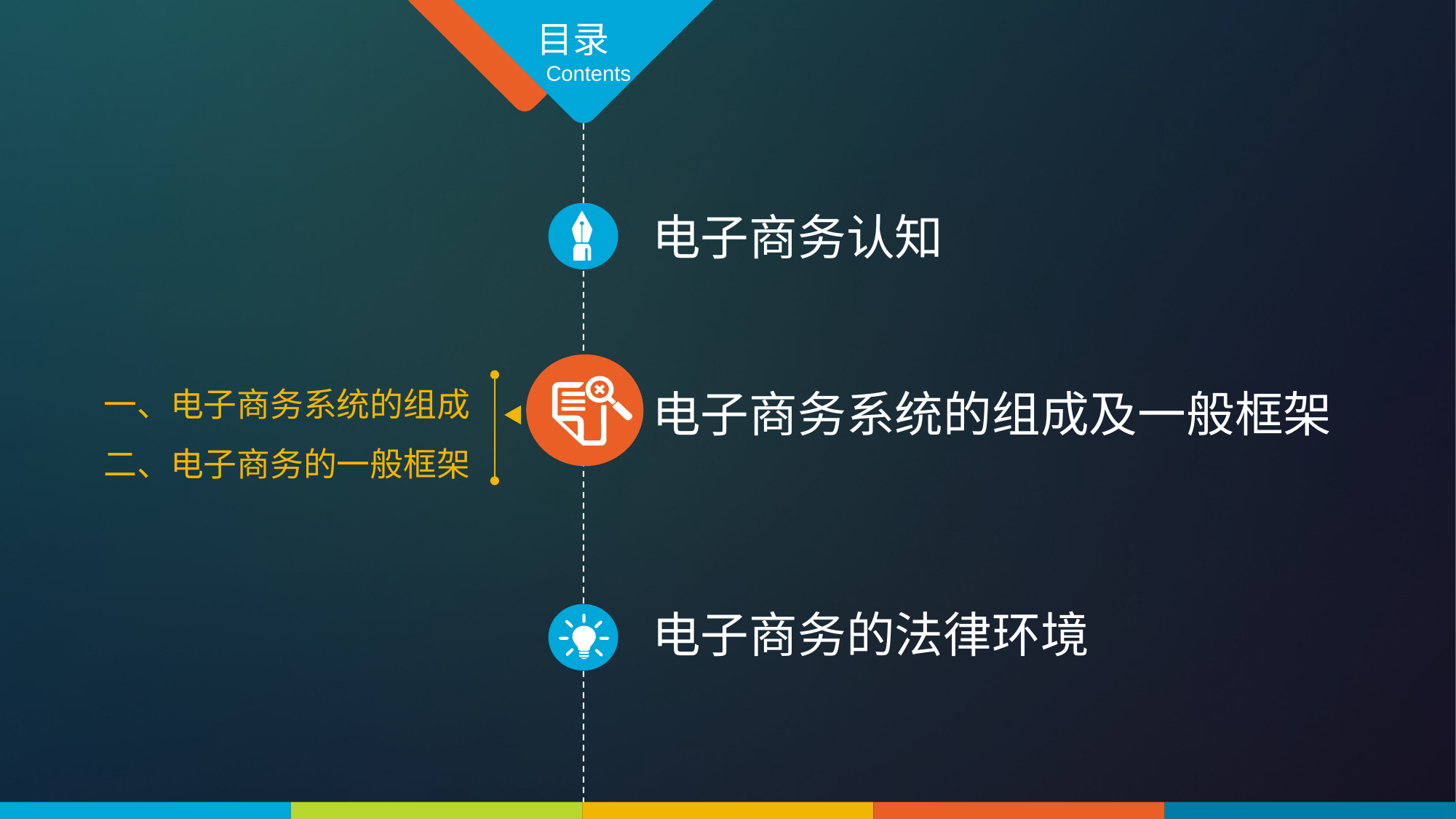

目录
Contents

电子商务认知

一、电子商务系统的组成
二、电子商务的一般框架

电子商务系统的组成及一般框架

电子商务的法律环境